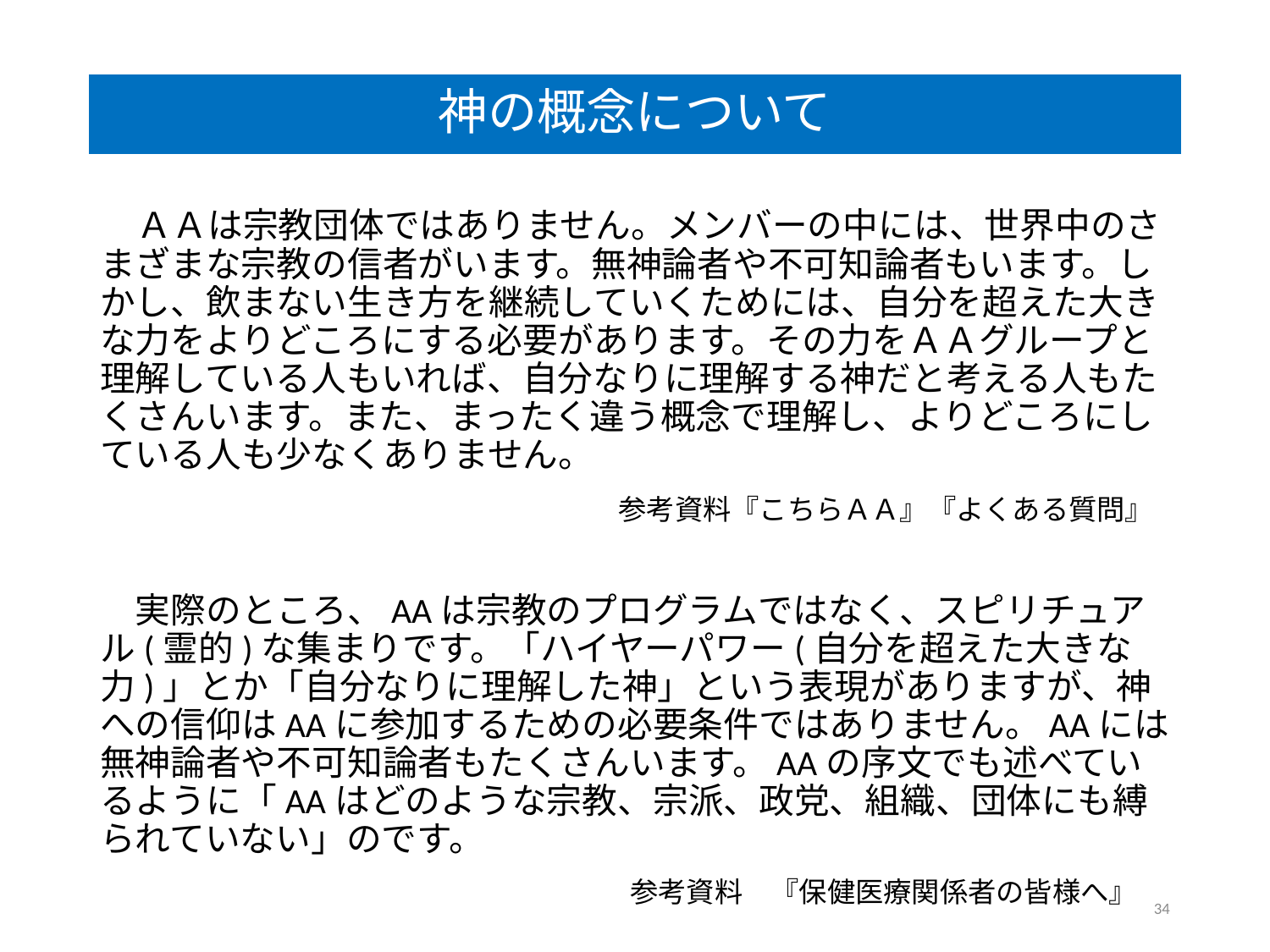

# 神の概念について
　ＡＡは宗教団体ではありません。メンバーの中には、世界中のさまざまな宗教の信者がいます。無神論者や不可知論者もいます。しかし、飲まない生き方を継続していくためには、自分を超えた大きな力をよりどころにする必要があります。その力をＡＡグループと理解している人もいれば、自分なりに理解する神だと考える人もたくさんいます。また、まったく違う概念で理解し、よりどころにしている人も少なくありません。
　　　　　　　　　　　　　　参考資料『こちらＡＡ』『よくある質問』

　実際のところ、AAは宗教のプログラムではなく、スピリチュアル(霊的)な集まりです。「ハイヤーパワー(自分を超えた大きな力)」とか「自分なりに理解した神」という表現がありますが、神への信仰はAAに参加するための必要条件ではありません。AAには無神論者や不可知論者もたくさんいます。AAの序文でも述べているように「AAはどのような宗教、宗派、政党、組織、団体にも縛られていない」のです。
　　　　　　　　　　　　　　　参考資料　『保健医療関係者の皆様へ』

34